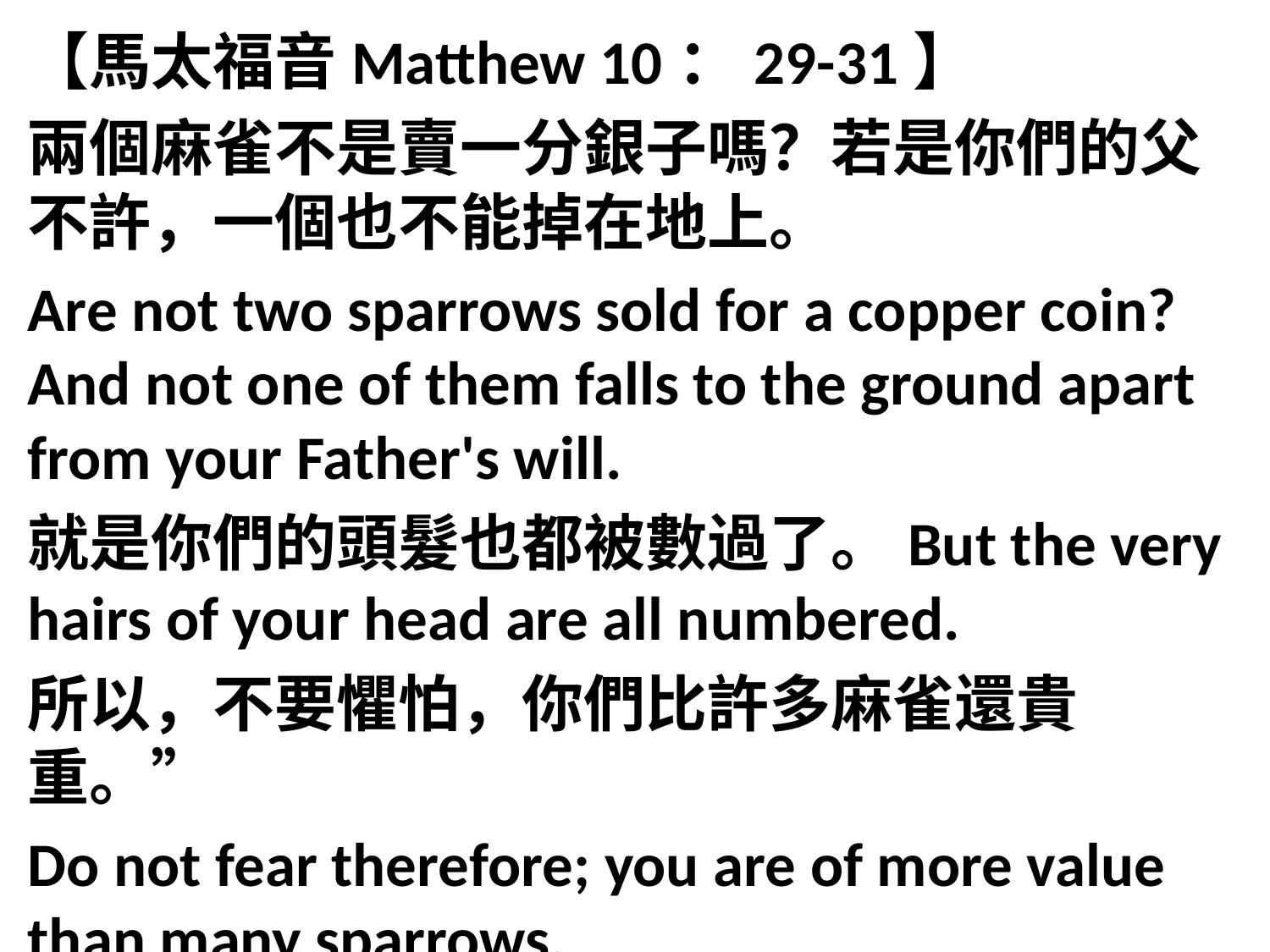

【馬太福音Matthew 10：29-31】
兩個麻雀不是賣一分銀子嗎？若是你們的父不許，一個也不能掉在地上。
Are not two sparrows sold for a copper coin? And not one of them falls to the ground apart from your Father's will.
就是你們的頭髮也都被數過了。But the very hairs of your head are all numbered.
所以，不要懼怕，你們比許多麻雀還貴重。”
Do not fear therefore; you are of more value than many sparrows.